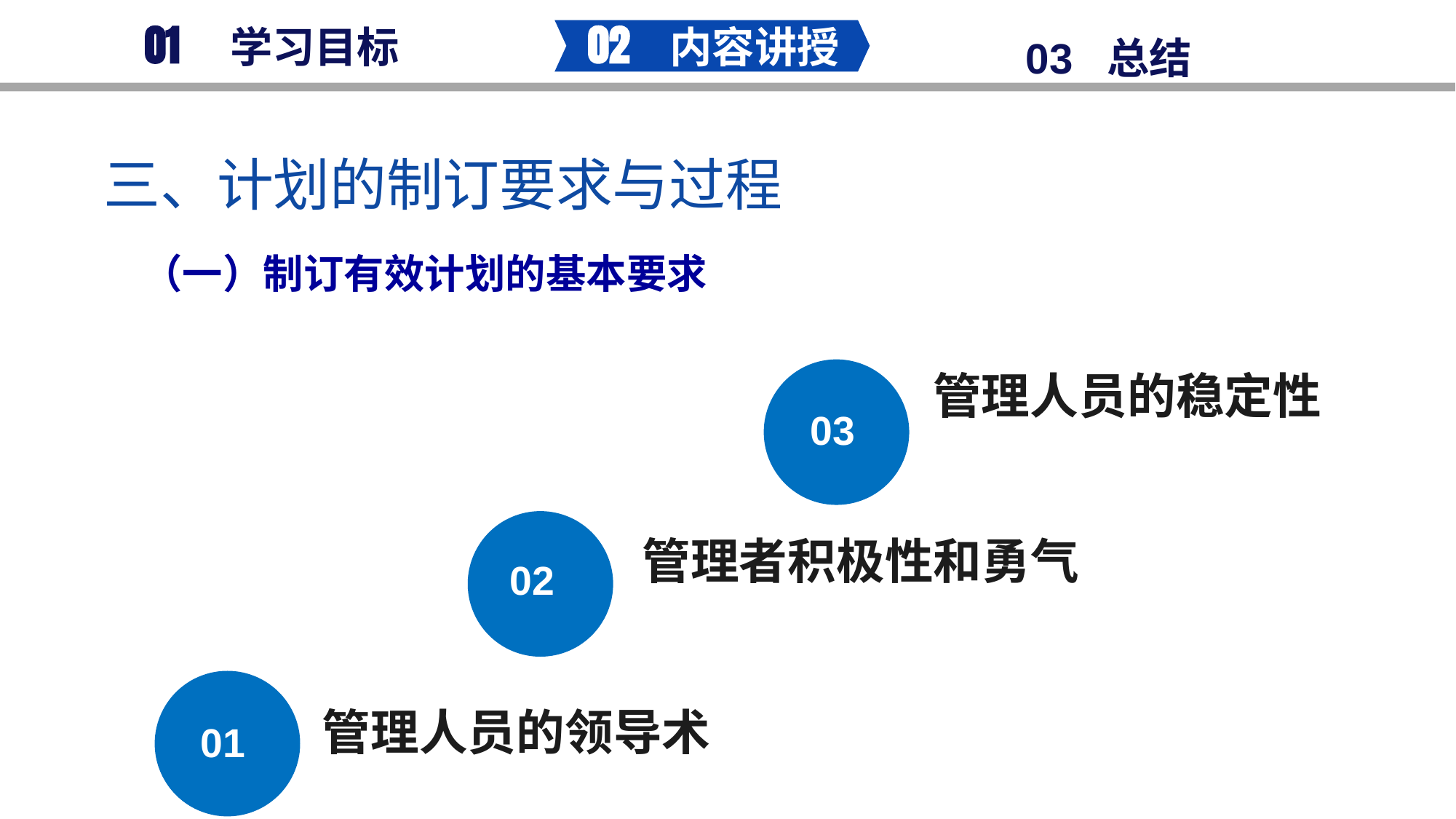

02   内容讲授
01    学习目标
03  总结

三、计划的制订要求与过程
（一）制订有效计划的基本要求

03
管理人员的稳定性

02
管理者积极性和勇气

01
管理人员的领导术